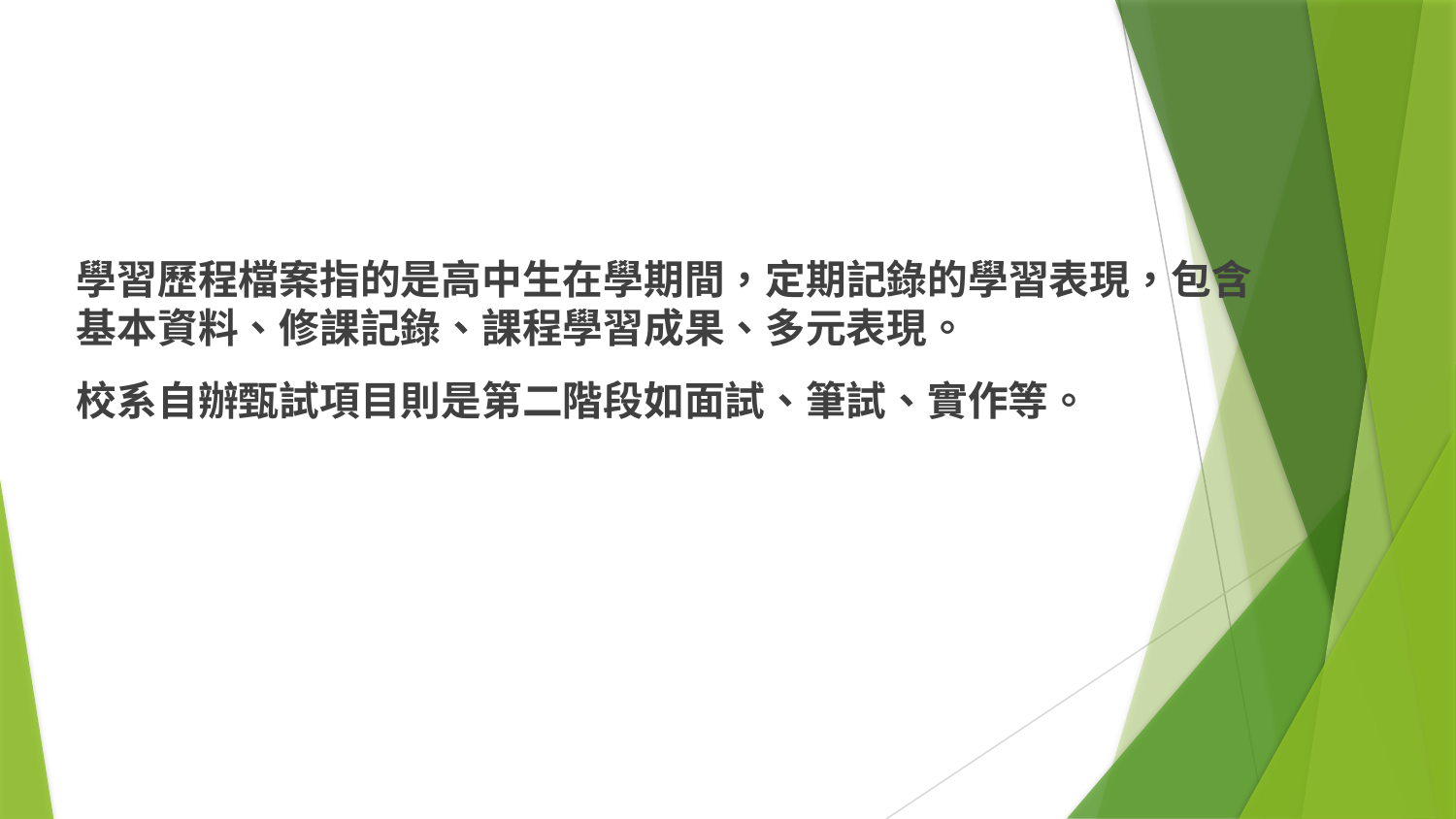

#
學習歷程檔案指的是高中生在學期間，定期記錄的學習表現，包含基本資料、修課記錄、課程學習成果、多元表現。
校系自辦甄試項目則是第二階段如面試、筆試、實作等。